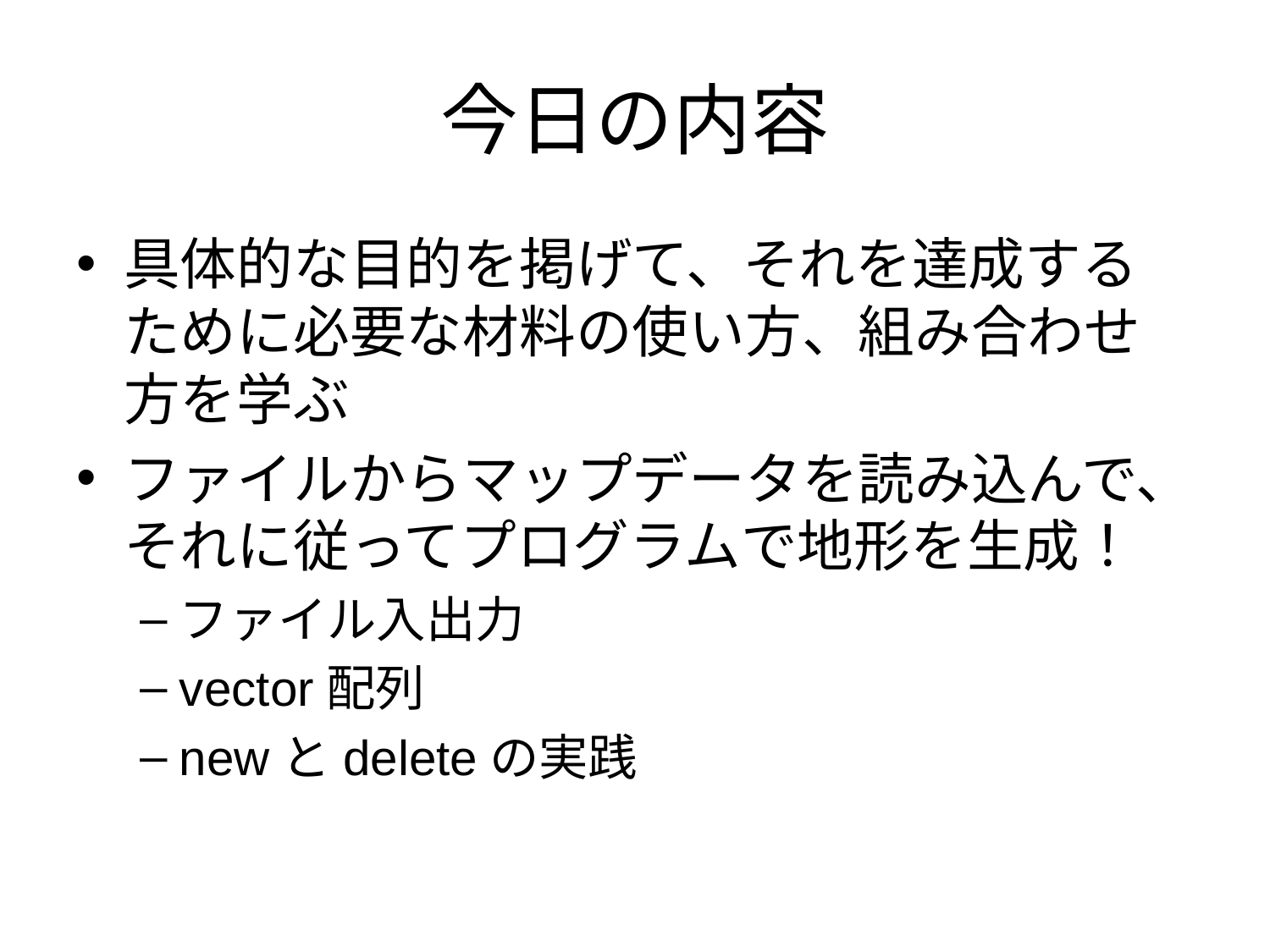

# 今日の内容
具体的な目的を掲げて、それを達成するために必要な材料の使い方、組み合わせ方を学ぶ
ファイルからマップデータを読み込んで、それに従ってプログラムで地形を生成！
ファイル入出力
vector配列
newとdeleteの実践